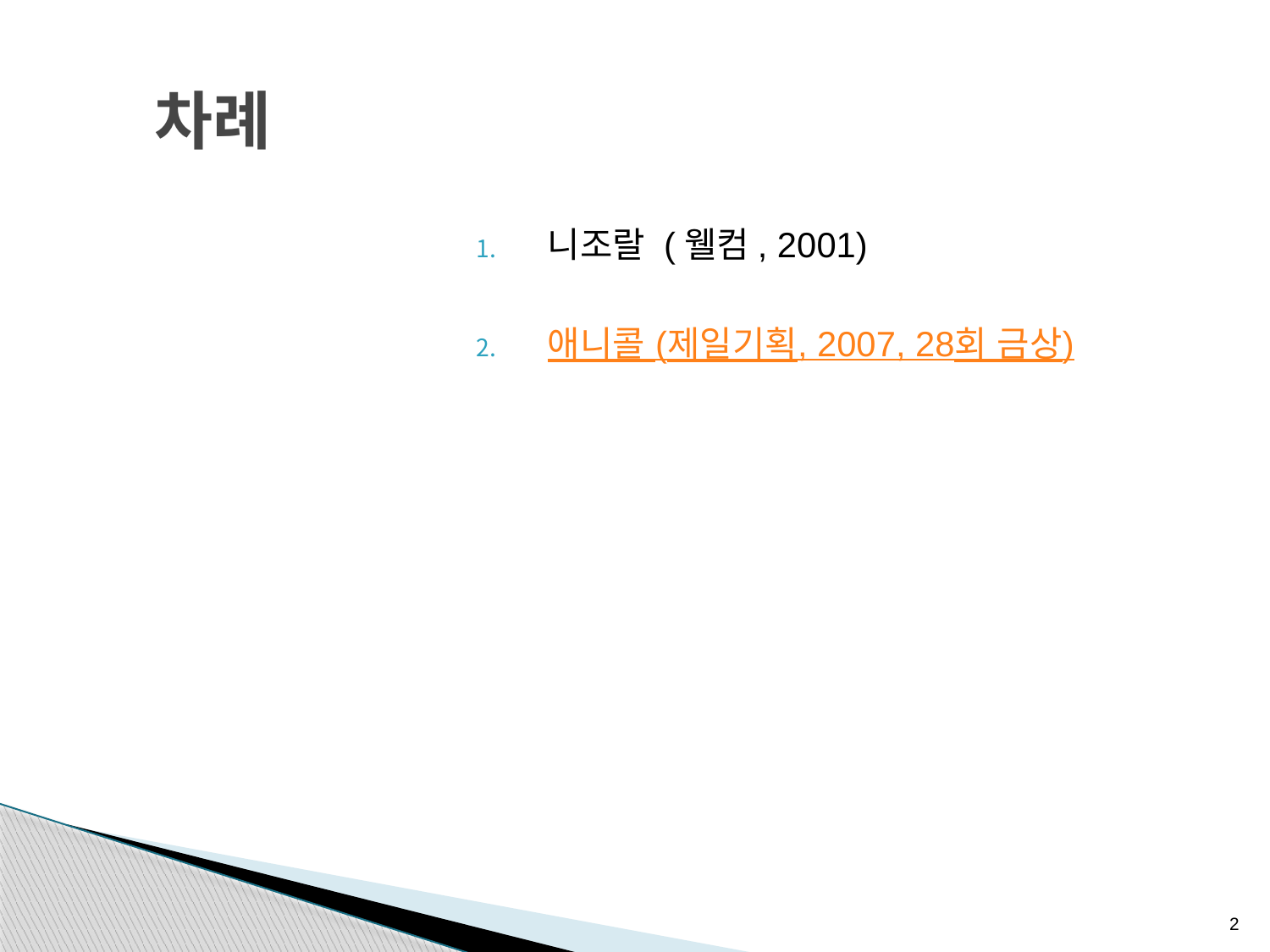

# 차례
니조랄 (웰컴, 2001)

애니콜 (제일기획, 2007, 28회 금상)
2